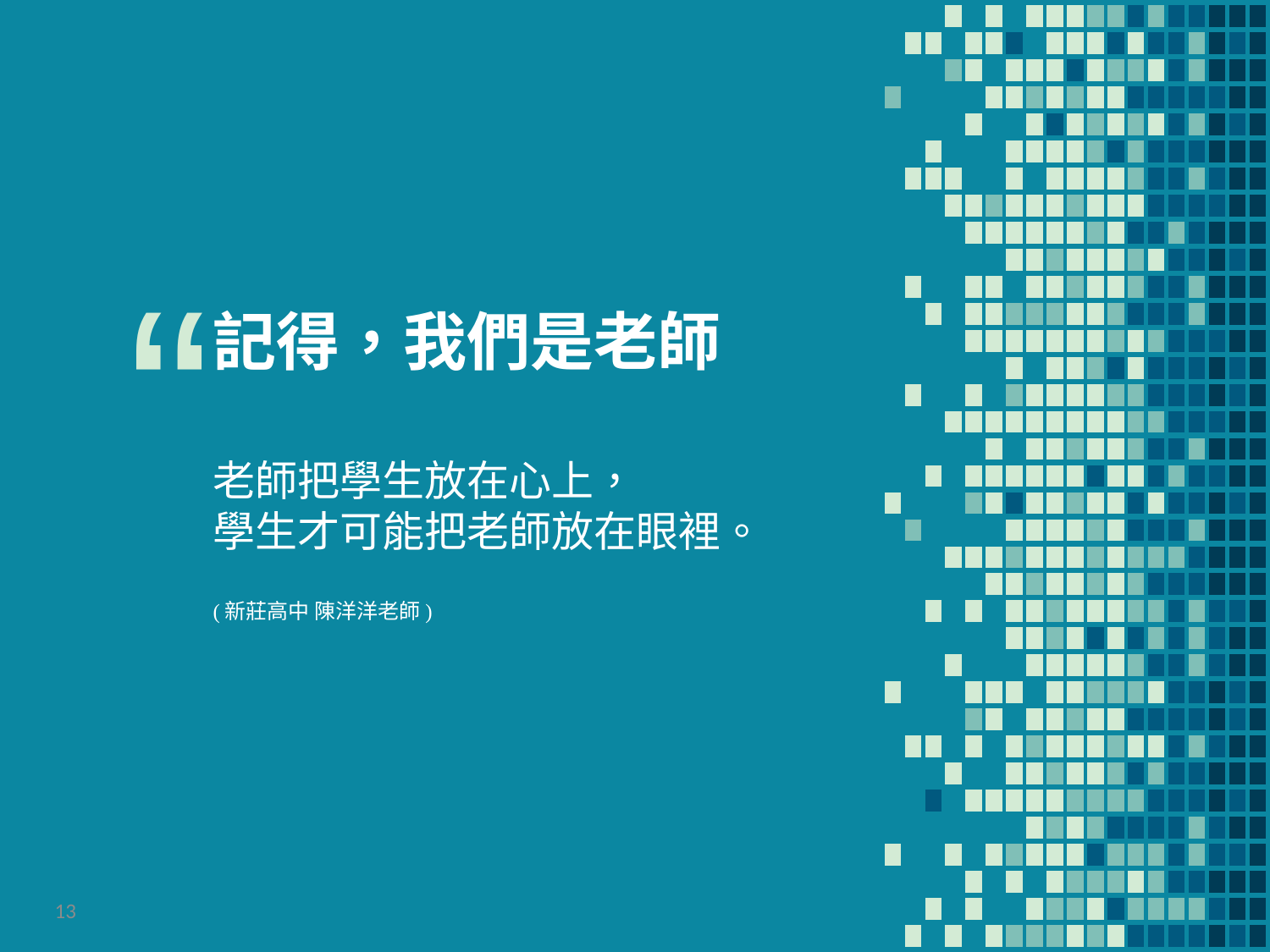

“
記得，我們是老師

老師把學生放在心上，
學生才可能把老師放在眼裡。

(新莊高中 陳洋洋老師)
13